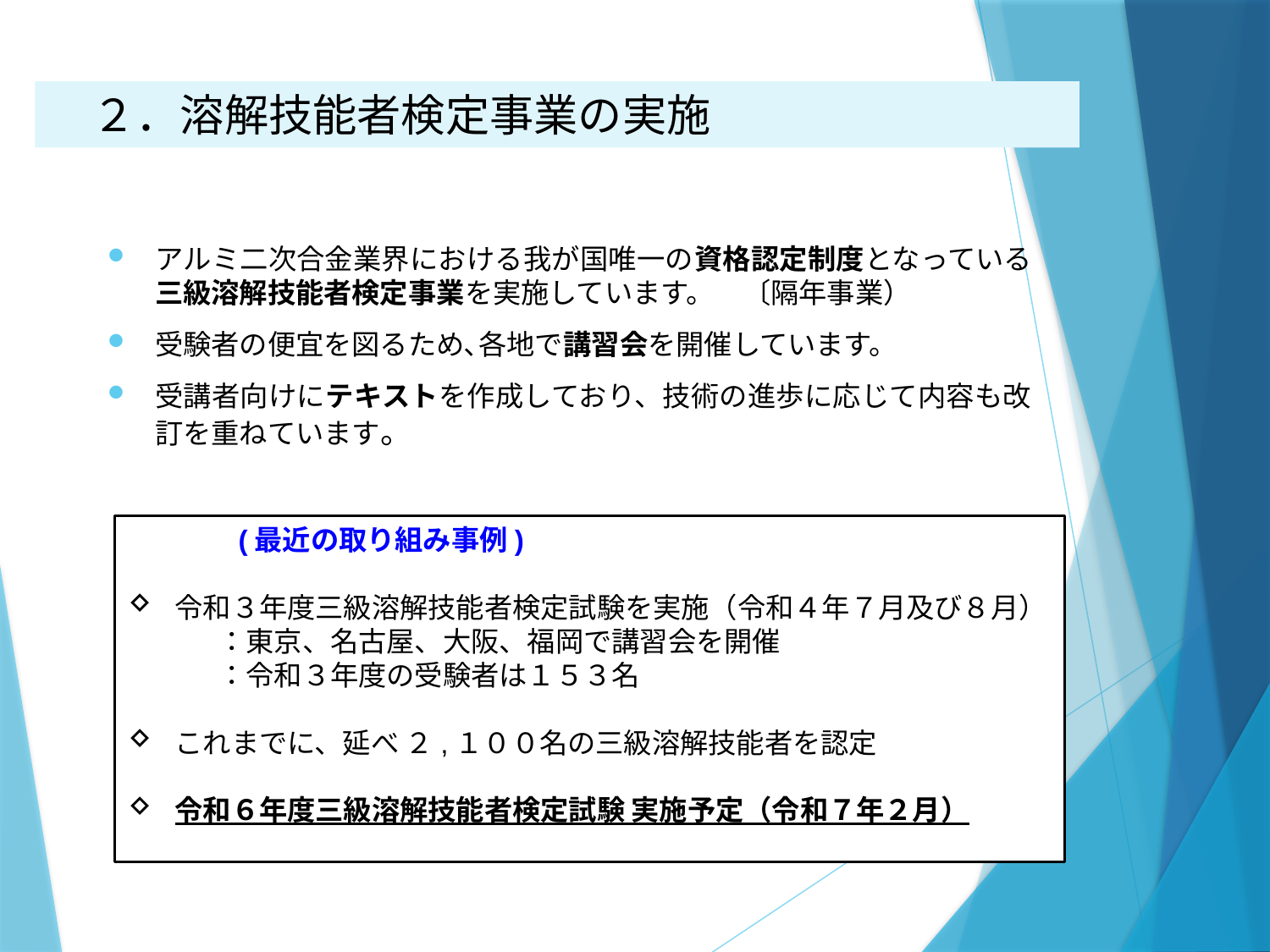

# ２．溶解技能者検定事業の実施
アルミ二次合金業界における我が国唯一の資格認定制度となっている三級溶解技能者検定事業を実施しています。　〔隔年事業）
受験者の便宜を図るため､各地で講習会を開催しています。
受講者向けにテキストを作成しており、技術の進歩に応じて内容も改訂を重ねています。

(最近の取り組み事例)

令和３年度三級溶解技能者検定試験を実施（令和４年７月及び８月）
　　　 ：東京、名古屋、大阪、福岡で講習会を開催
　　　 ：令和３年度の受験者は１５３名

これまでに、延べ ２,１００名の三級溶解技能者を認定

令和６年度三級溶解技能者検定試験 実施予定（令和７年２月）